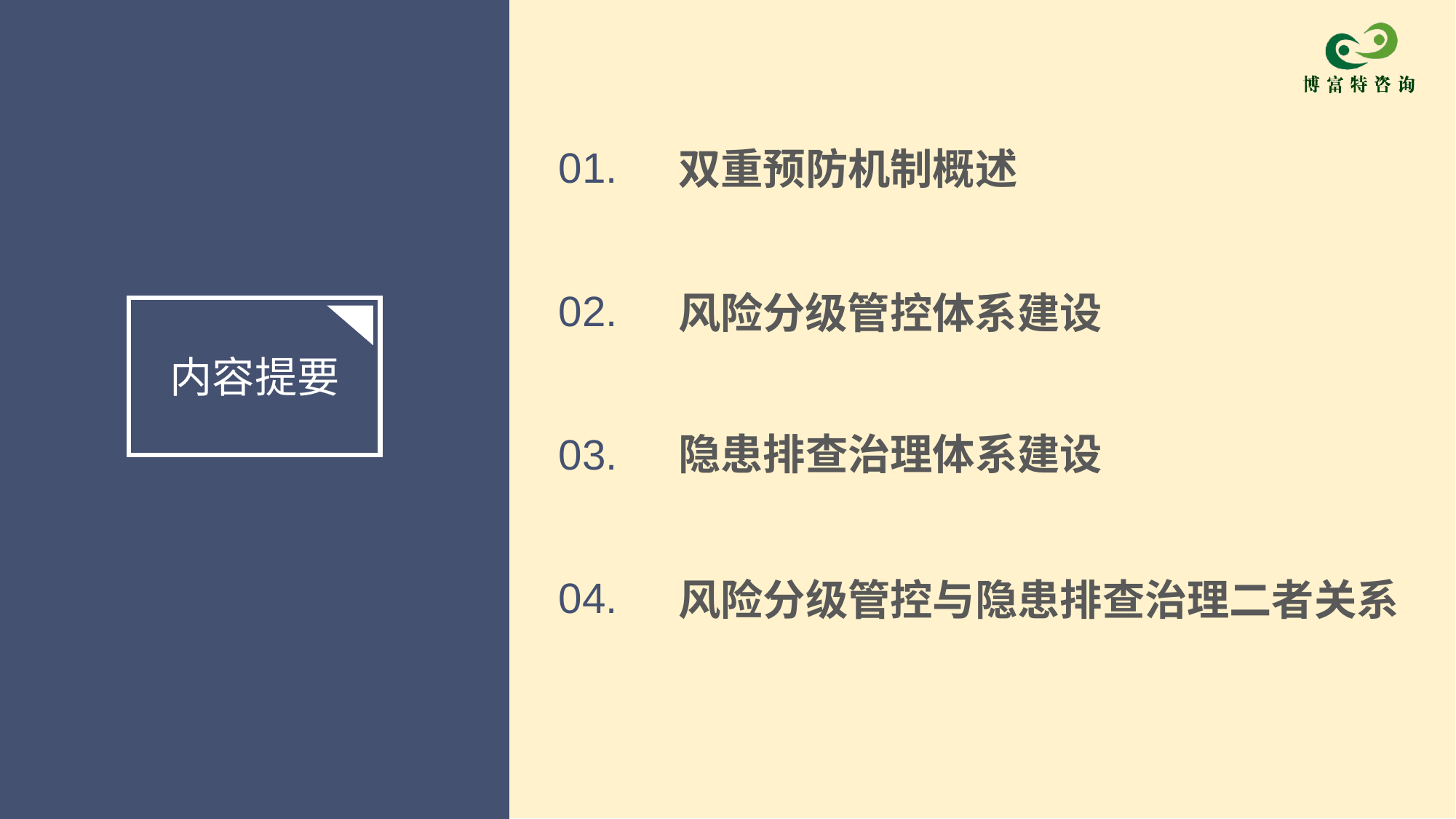

01.
双重预防机制概述
02.
风险分级管控体系建设

内容提要
03.
隐患排查治理体系建设
04.
风险分级管控与隐患排查治理二者关系